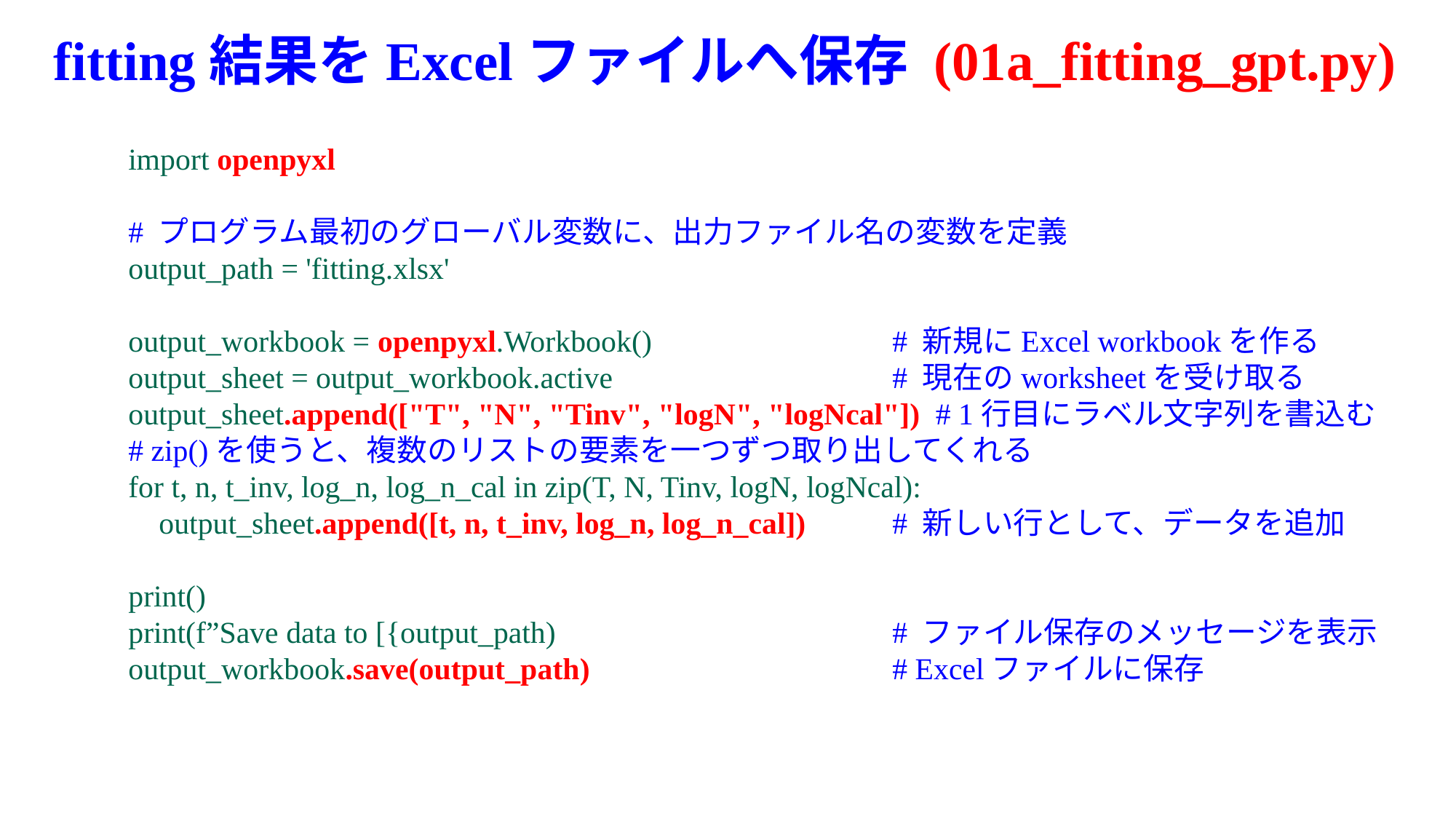

# fitting結果をExcelファイルへ保存 (01a_fitting_gpt.py)
import openpyxl

# プログラム最初のグローバル変数に、出力ファイル名の変数を定義
output_path = 'fitting.xlsx'

output_workbook = openpyxl.Workbook()			# 新規にExcel workbookを作る
output_sheet = output_workbook.active			# 現在のworksheetを受け取る
output_sheet.append(["T", "N", "Tinv", "logN", "logNcal"])  # 1行目にラベル文字列を書込む
# zip()を使うと、複数のリストの要素を一つずつ取り出してくれる
for t, n, t_inv, log_n, log_n_cal in zip(T, N, Tinv, logN, logNcal):
    output_sheet.append([t, n, t_inv, log_n, log_n_cal])       	# 新しい行として、データを追加

print()
print(f”Save data to [{output_path) 				# ファイル保存のメッセージを表示
output_workbook.save(output_path) 			# Excelファイルに保存